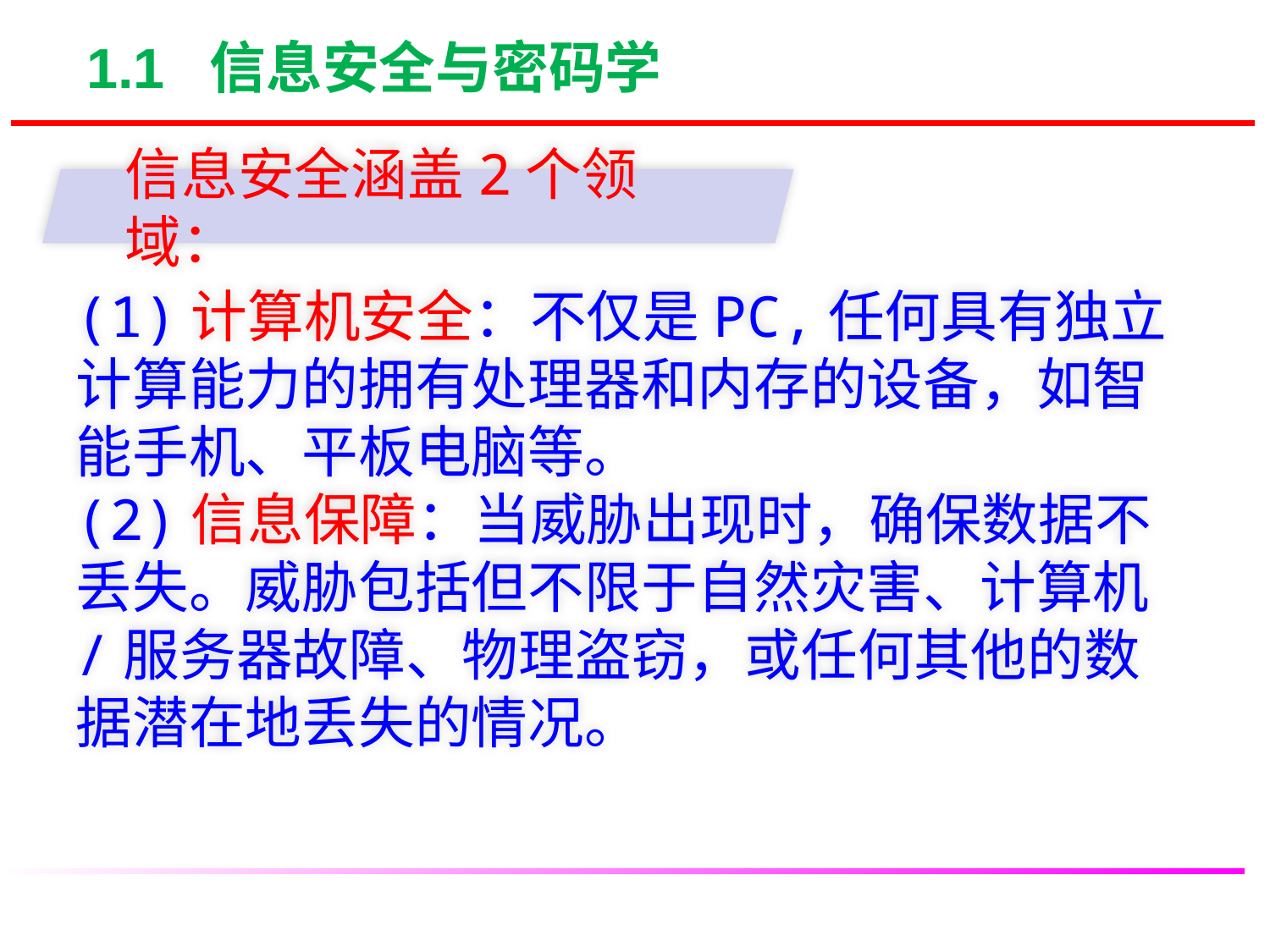

1.1  信息安全与密码学
信息安全涵盖2个领域：
(1)计算机安全：不仅是PC,任何具有独立计算能力的拥有处理器和内存的设备，如智能手机、平板电脑等。
(2)信息保障：当威胁出现时，确保数据不丢失。威胁包括但不限于自然灾害、计算机/服务器故障、物理盗窃，或任何其他的数据潜在地丢失的情况。